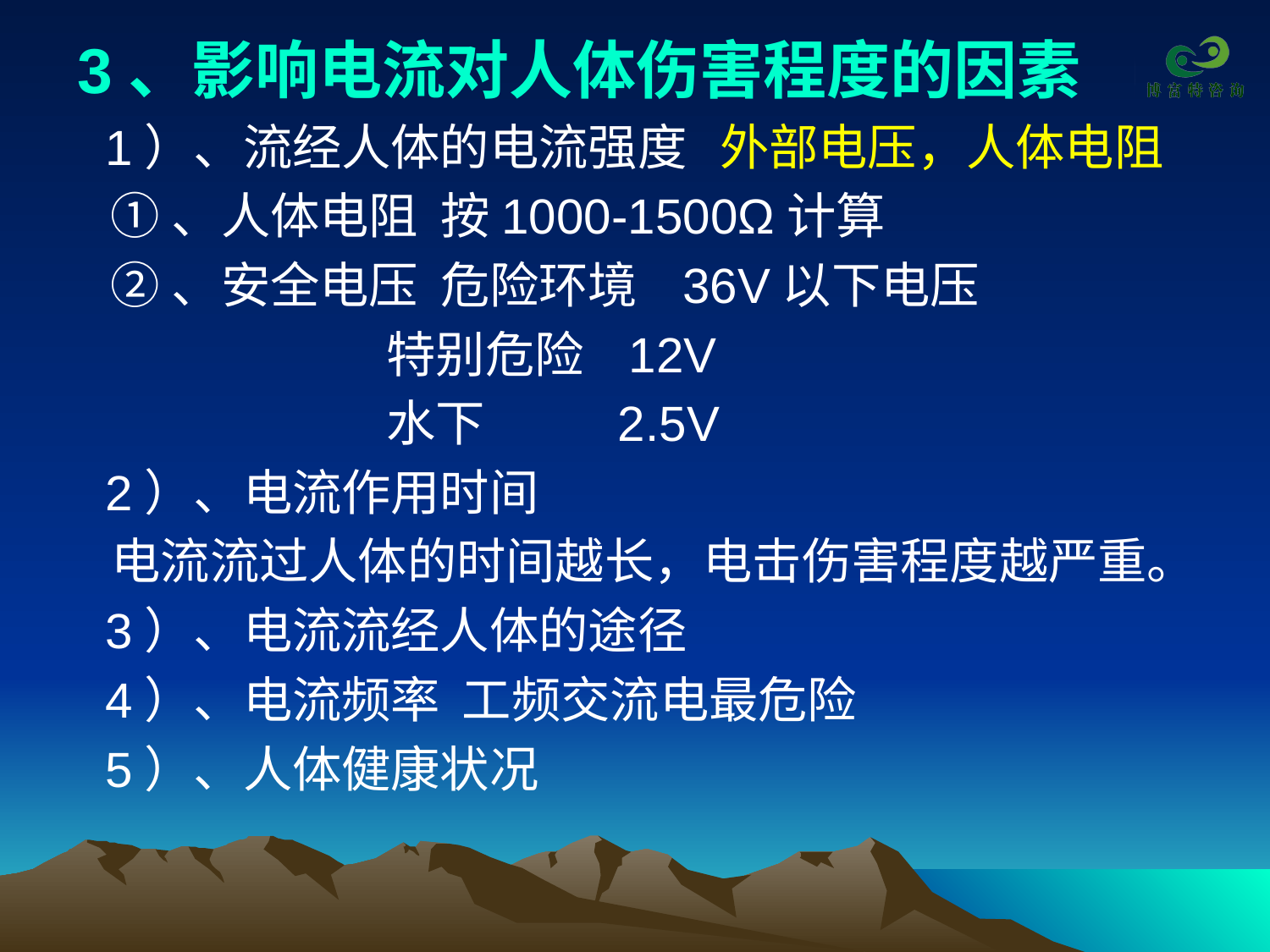

3、影响电流对人体伤害程度的因素
  1）、流经人体的电流强度   外部电压，人体电阻
   ①、人体电阻  按1000-1500Ω计算
   ②、安全电压  危险环境   36V以下电压
                           特别危险   12V
                           水下           2.5V
  2）、电流作用时间
  电流流过人体的时间越长，电击伤害程度越严重。
  3）、电流流经人体的途径
  4）、电流频率  工频交流电最危险
  5）、人体健康状况